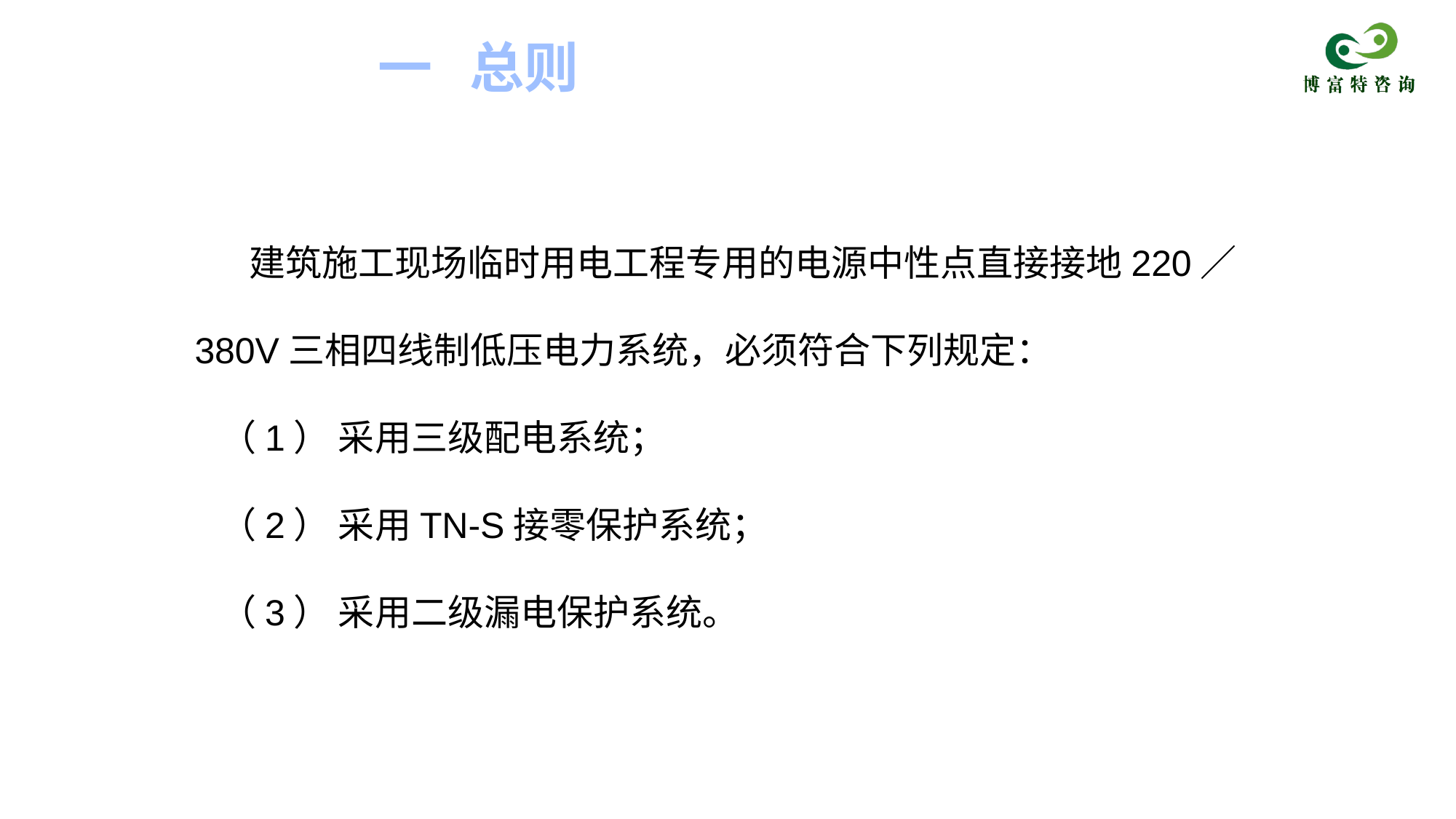

一   总则
建筑施工现场临时用电工程专用的电源中性点直接接地220／380V三相四线制低压电力系统，必须符合下列规定：
  （1） 采用三级配电系统；
  （2） 采用TN-S接零保护系统；
  （3） 采用二级漏电保护系统。